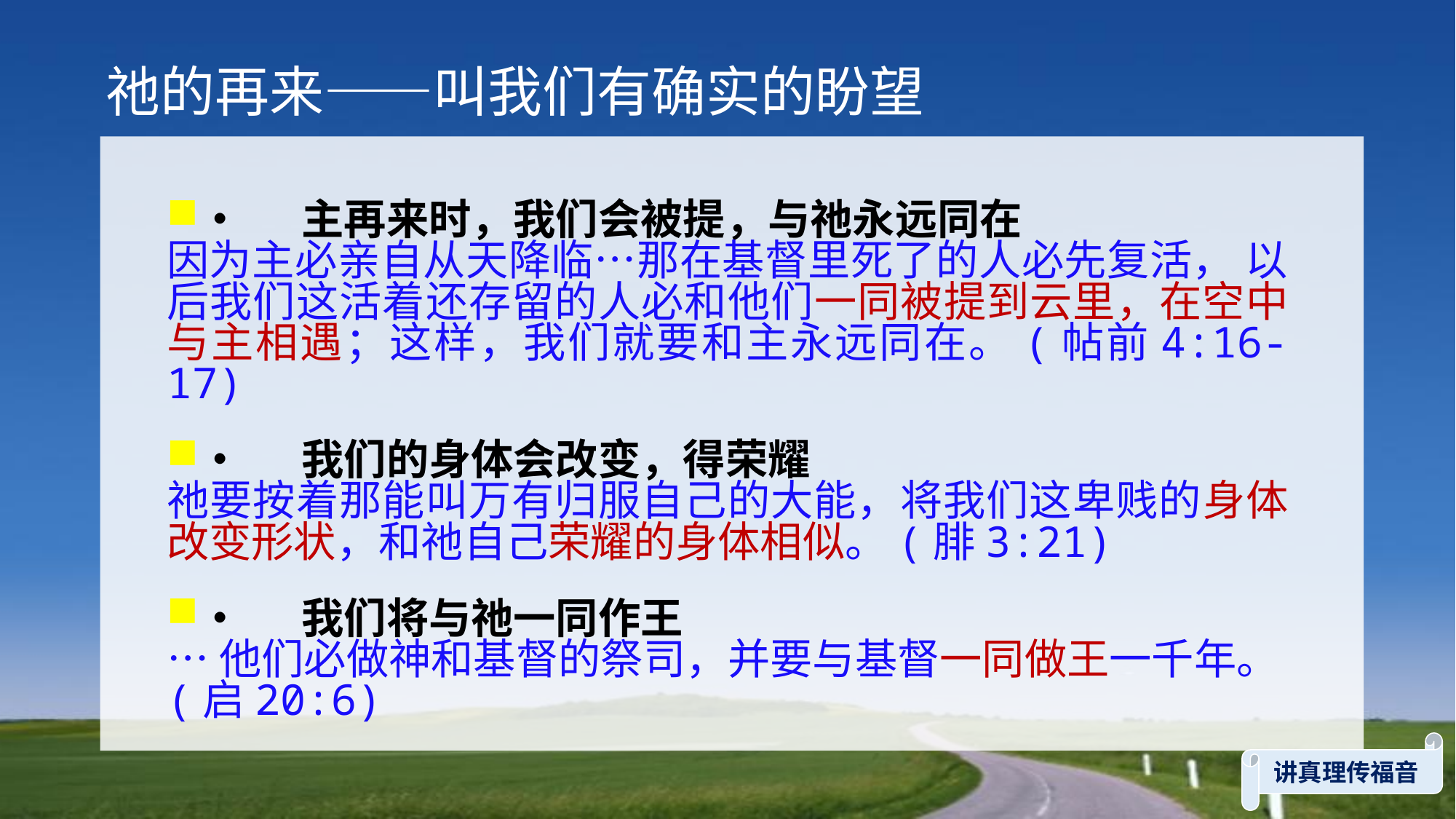

祂的再来——叫我们有确实的盼望

•	主再来时，我们会被提，与祂永远同在
因为主必亲自从天降临…那在基督里死了的人必先复活， 以后我们这活着还存留的人必和他们一同被提到云里，在空中与主相遇；这样，我们就要和主永远同在。(帖前4:16-17)
•	我们的身体会改变，得荣耀
祂要按着那能叫万有归服自己的大能，将我们这卑贱的身体改变形状，和祂自己荣耀的身体相似。(腓3:21)
•	我们将与祂一同作王
…他们必做神和基督的祭司，并要与基督一同做王一千年。(启20:6)
讲真理传福音